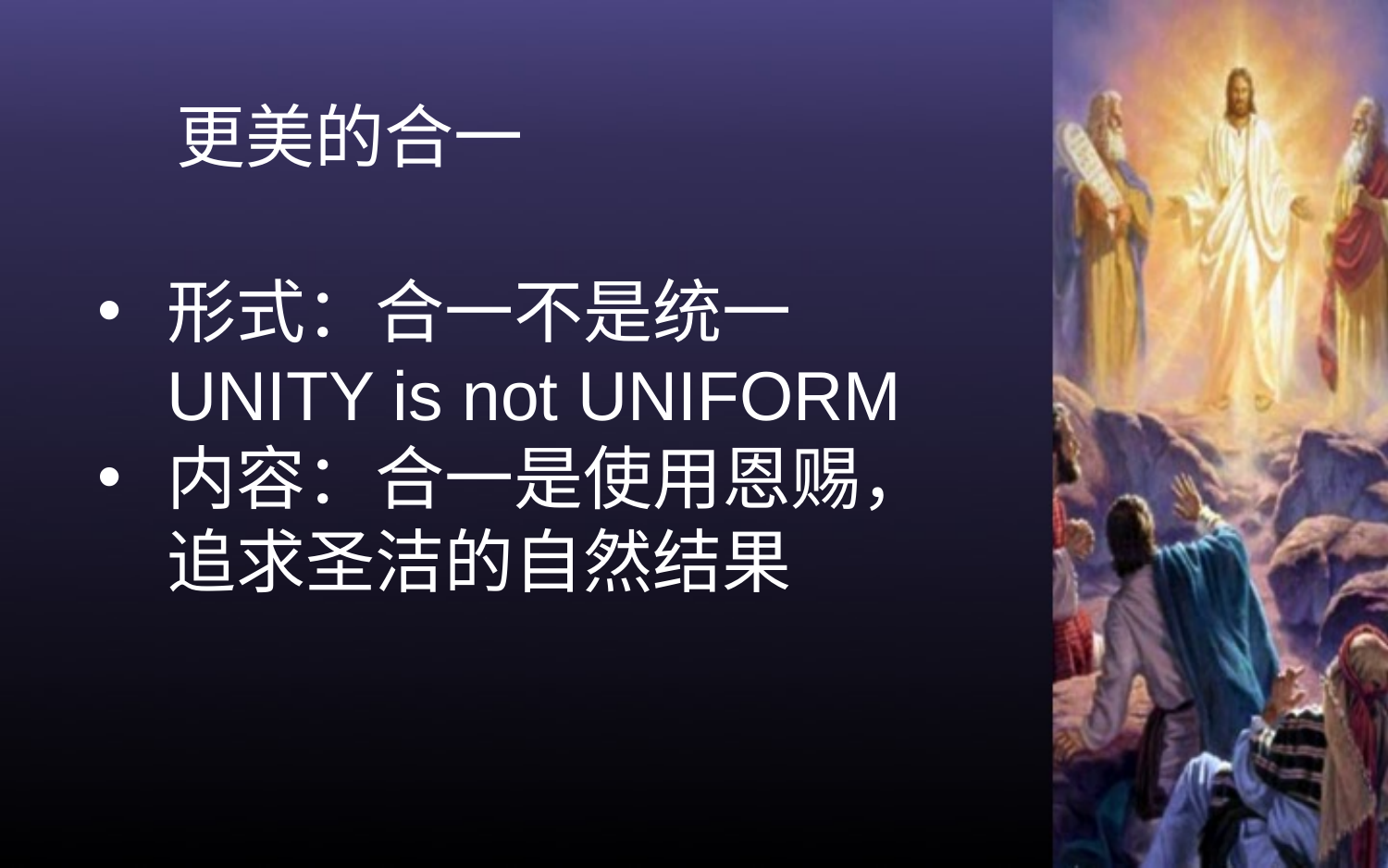

更美的合一
形式：合一不是统一
UNITY is not UNIFORM
内容：合一是使用恩赐，追求圣洁的自然结果